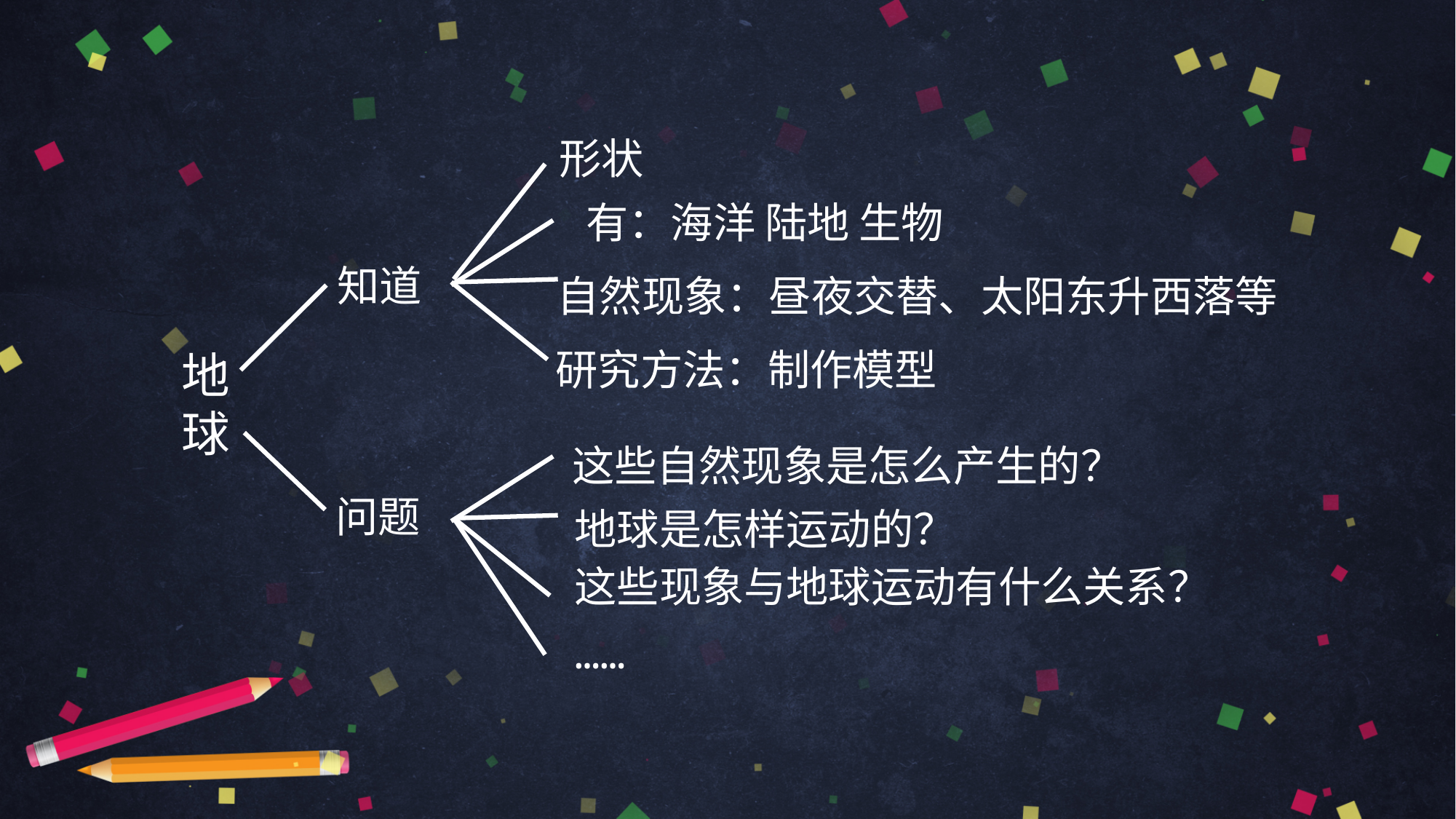

形状
有：海洋 陆地 生物
知道
自然现象：昼夜交替、太阳东升西落等
研究方法：制作模型
# 地 球
这些自然现象是怎么产生的？
问题
地球是怎样运动的？
这些现象与地球运动有什么关系？
……